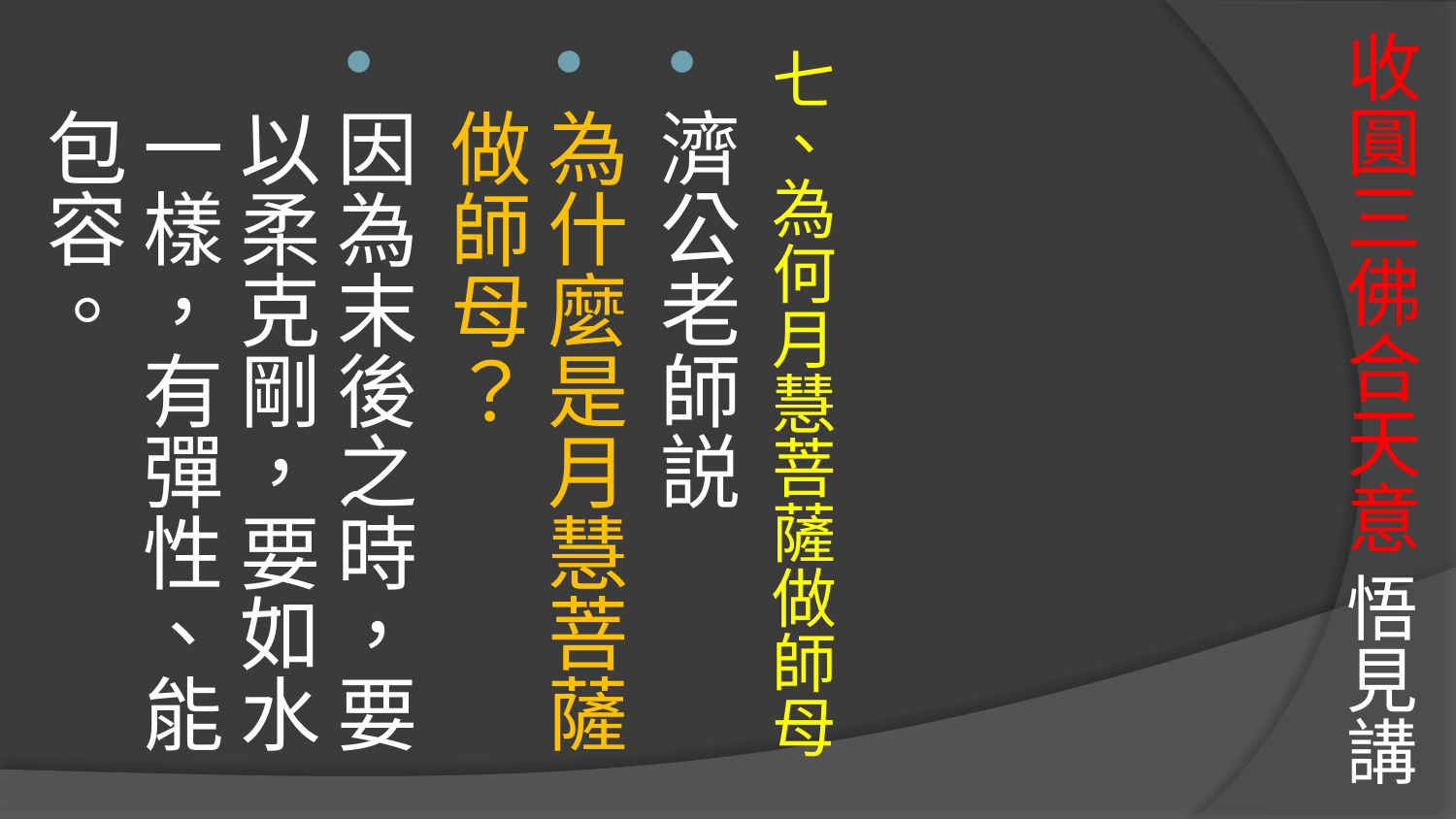

# 收圓三佛合天意 悟見講
七、為何月慧菩薩做師母
濟公老師説
為什麼是月慧菩薩做師母？
因為末後之時，要以柔克剛，要如水一樣，有彈性、能包容。